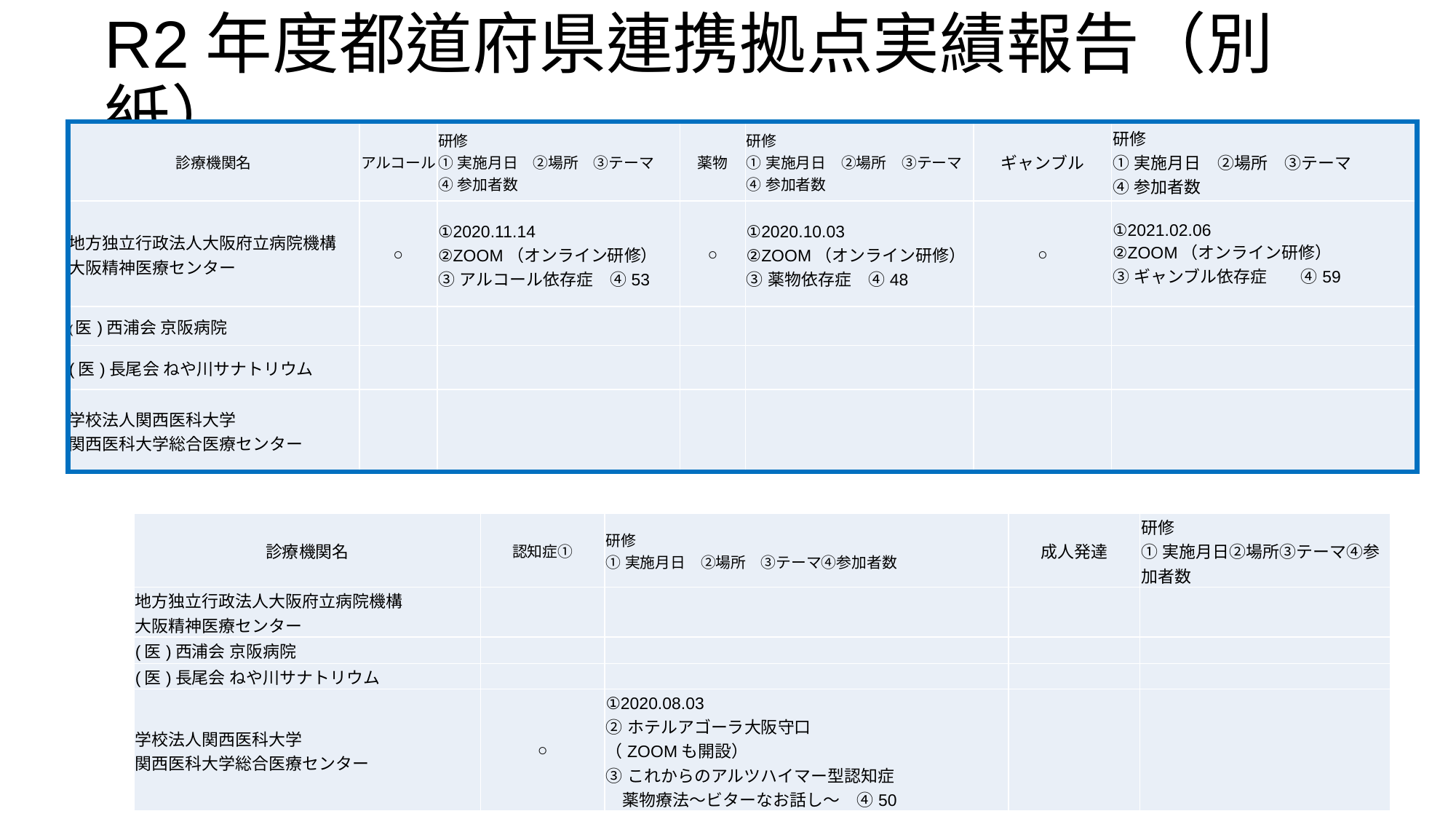

# R2年度都道府県連携拠点実績報告（別紙）
| 診療機関名 | アルコール | 研修　 ①実施月日　②場所　③テーマ ④参加者数 | 薬物 | 研修　 ①実施月日　②場所　③テーマ ④参加者数 | ギャンブル | 研修　 ①実施月日　②場所　③テーマ ④参加者数 |
| --- | --- | --- | --- | --- | --- | --- |
| 地方独立行政法人大阪府立病院機構 大阪精神医療センター | ○ | ①2020.11.14　 ②ZOOM（オンライン研修） ③アルコール依存症　④53 | ○ | ①2020.10.03　 ②ZOOM（オンライン研修） ③薬物依存症　④48 | ○ | ①2021.02.06 ②ZOOM（オンライン研修） ③ギャンブル依存症　　④59 |
| (医)西浦会 京阪病院 |  |  |  |  |  |  |
| (医)長尾会 ねや川サナトリウム |  |  |  |  |  |  |
| 学校法人関西医科大学 関西医科大学総合医療センター |  |  |  |  |  |  |

| 診療機関名 | 認知症① | 研修　 ①実施月日　②場所　③テーマ④参加者数 | 成人発達 | 研修　 ①実施月日②場所③テーマ④参加者数 |
| --- | --- | --- | --- | --- |
| 地方独立行政法人大阪府立病院機構 大阪精神医療センター |  |  |  |  |
| (医)西浦会 京阪病院 |  |  |  |  |
| (医)長尾会 ねや川サナトリウム |  |  |  |  |
| 学校法人関西医科大学 関西医科大学総合医療センター | ○ | ①2020.08.03　 ②ホテルアゴーラ大阪守口 （ZOOMも開設） ③これからのアルツハイマー型認知症 　薬物療法～ビターなお話し～　④50 |  |  |